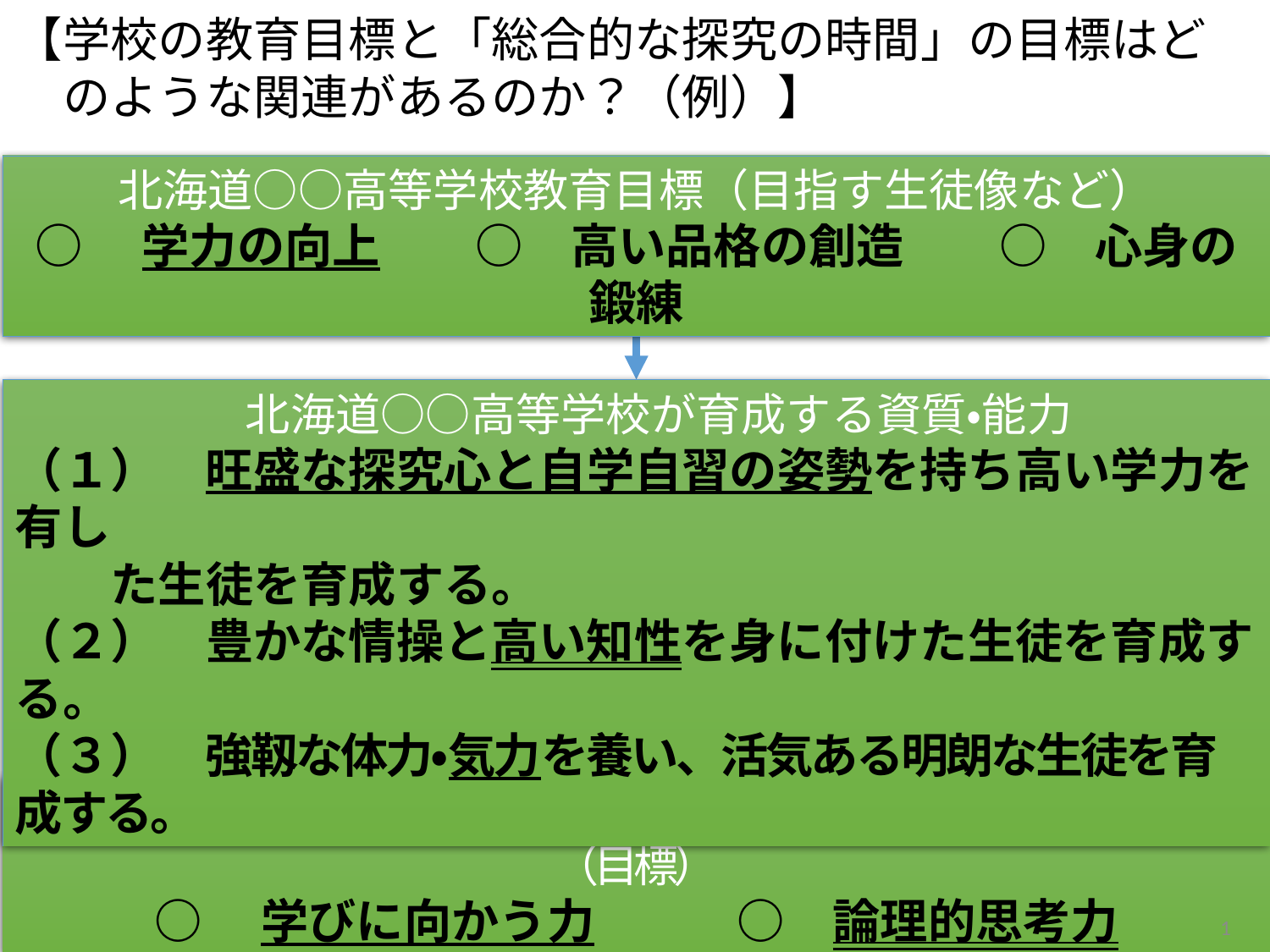

【学校の教育目標と「総合的な探究の時間」の目標はど
　のような関連があるのか？（例）】
北海道○○高等学校教育目標（目指す生徒像など）
○　学力の向上　　○　高い品格の創造　　○　心身の鍛練
　北海道○○高等学校が育成する資質・能力
（１）　旺盛な探究心と自学自習の姿勢を持ち高い学力を有し
　　た生徒を育成する。
（２）　豊かな情操と高い知性を身に付けた生徒を育成する。
（３）　強靱な体力・気力を養い、活気ある明朗な生徒を育成する。
中核（コア）をなす資質・能力を選ぶ
北海道○○高等学校「総合的な探究の時間」で育成する資質・能力（目標）
○　学びに向かう力　　　○　論理的思考力
1